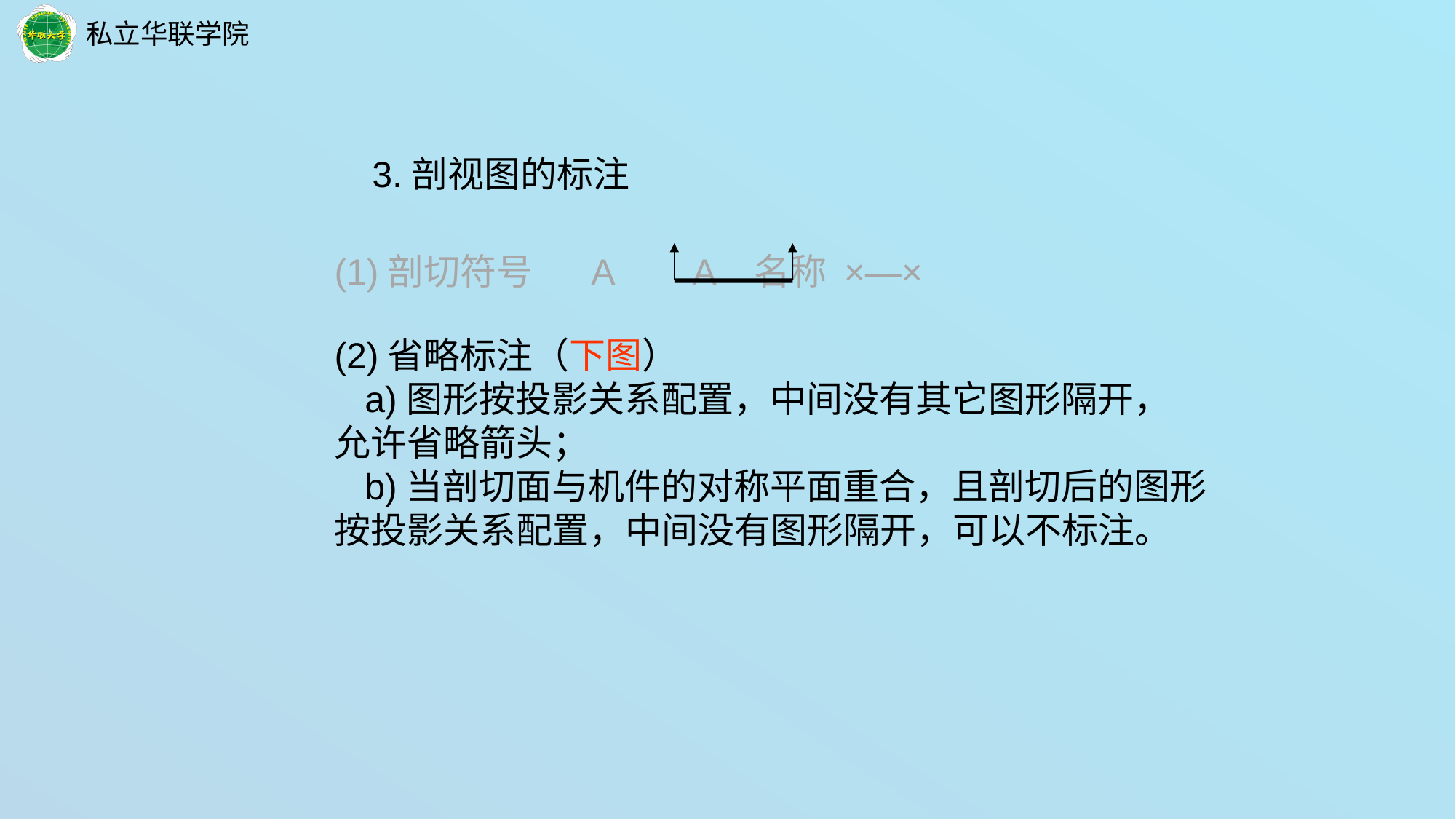

3.剖视图的标注
(1)剖切符号      A        A   名称 ×—×

(2)省略标注（下图）
   a)图形按投影关系配置，中间没有其它图形隔开， 允许省略箭头；
   b)当剖切面与机件的对称平面重合，且剖切后的图形按投影关系配置，中间没有图形隔开，可以不标注。